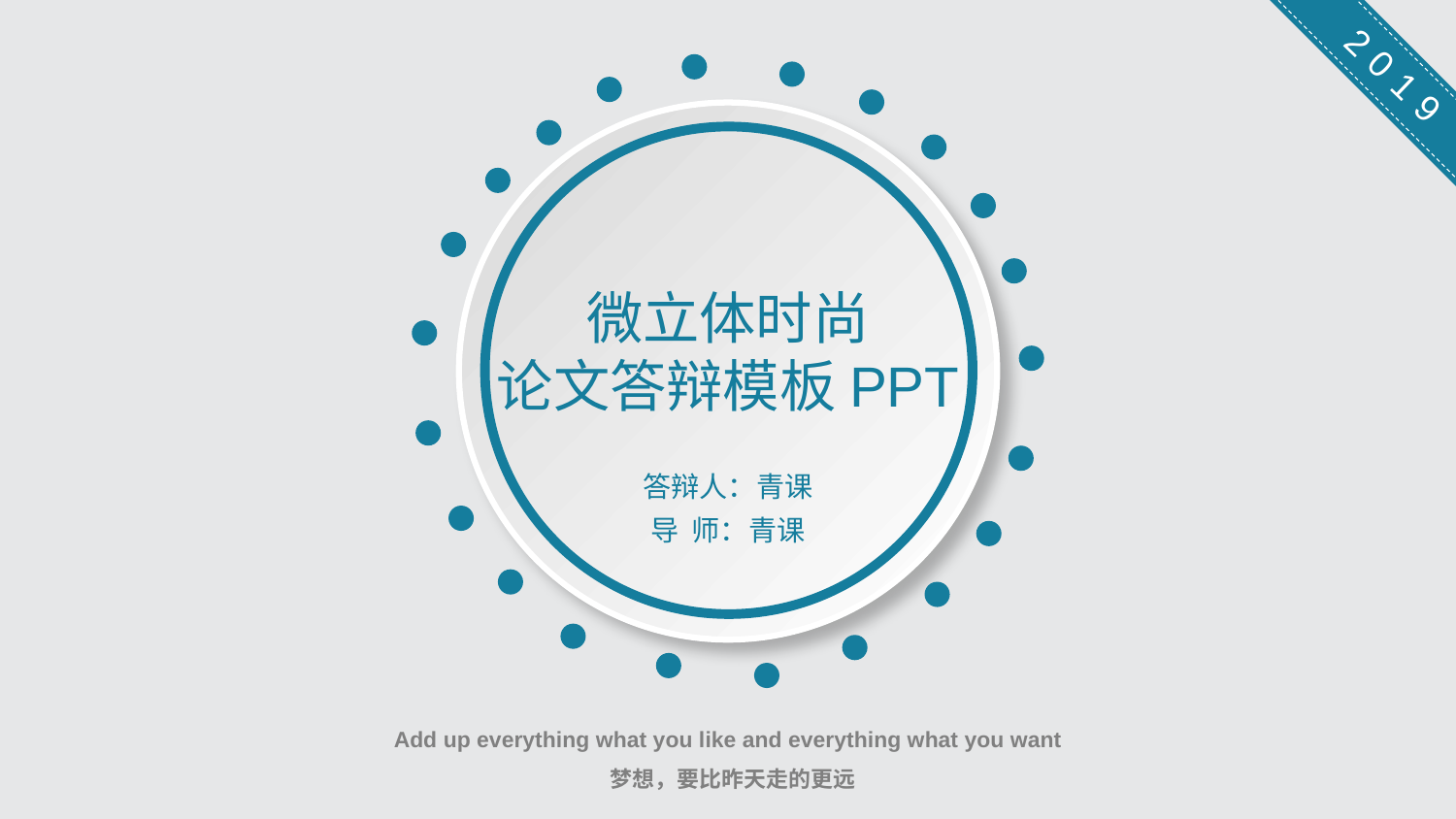

2019

微立体时尚
论文答辩模板PPT
答辩人：青课
导  师：青课
 Add up everything what you like and everything what you want
 梦想，要比昨天走的更远